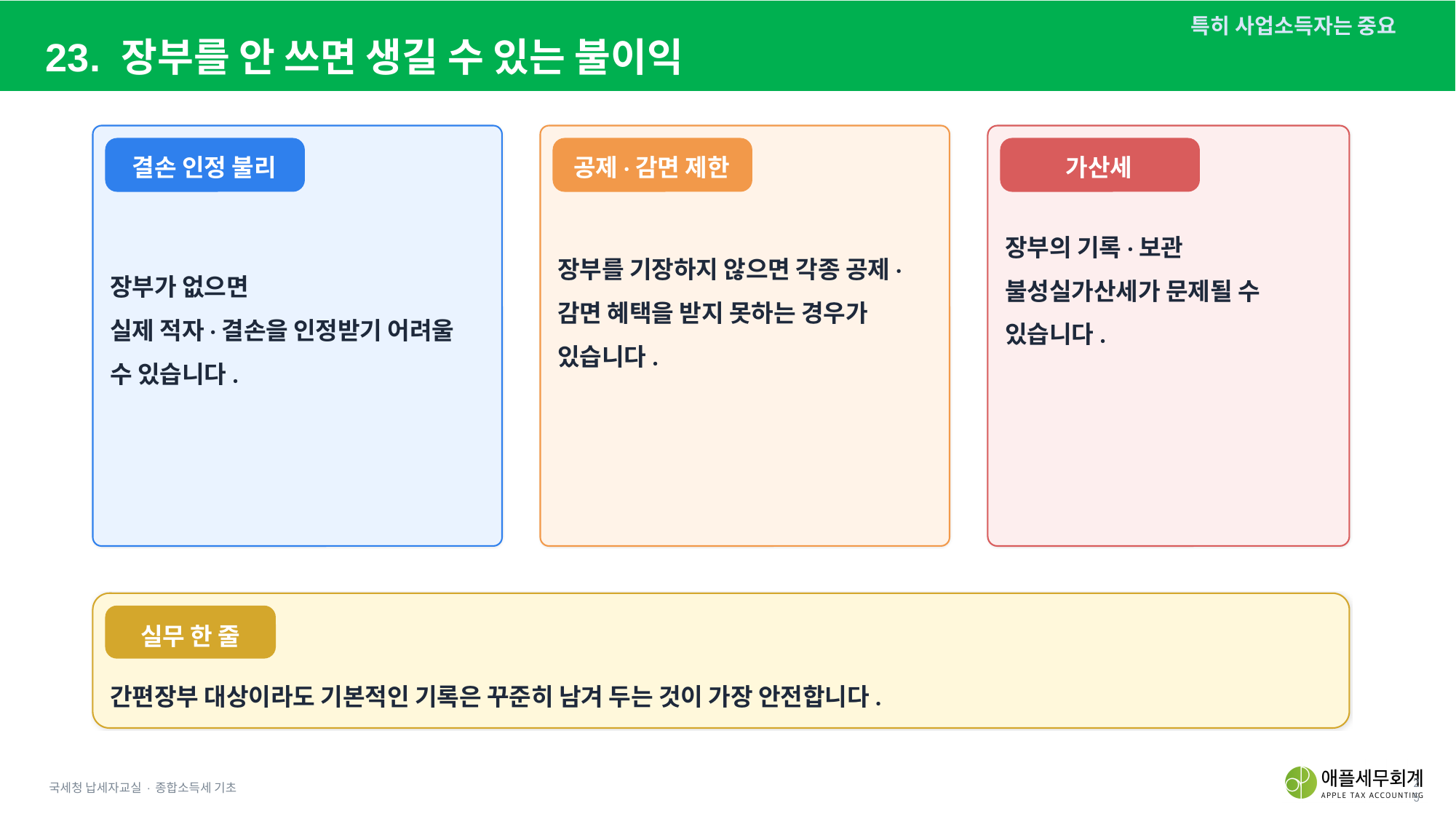

특히 사업소득자는 중요
23. 장부를 안 쓰면 생길 수 있는 불이익

결손 인정 불리
공제·감면 제한
가산세
장부가 없으면
실제 적자·결손을 인정받기 어려울 수 있습니다.
장부를 기장하지 않으면 각종 공제·감면 혜택을 받지 못하는 경우가 있습니다.
장부의 기록·보관 불성실가산세가 문제될 수 있습니다.

실무 한 줄
간편장부 대상이라도 기본적인 기록은 꾸준히 남겨 두는 것이 가장 안전합니다.
국세청 납세자교실 · 종합소득세 기초
25